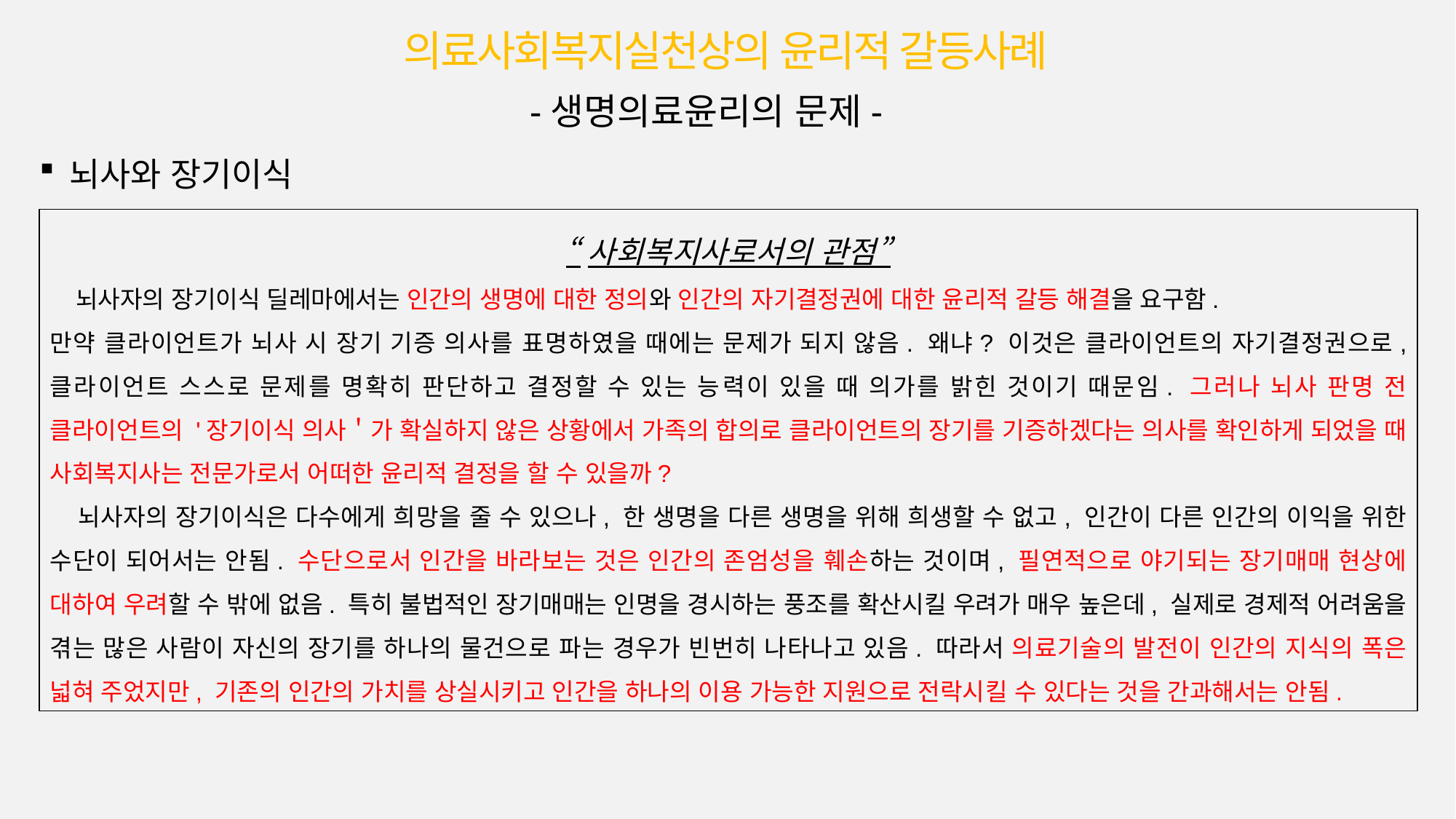

의료사회복지실천상의 윤리적 갈등사례
-생명의료윤리의 문제-
뇌사와 장기이식
“사회복지사로서의 관점”
   뇌사자의 장기이식 딜레마에서는 인간의 생명에 대한 정의와 인간의 자기결정권에 대한 윤리적 갈등 해결을 요구함.
만약 클라이언트가 뇌사 시 장기 기증 의사를 표명하였을 때에는 문제가 되지 않음. 왜냐? 이것은 클라이언트의 자기결정권으로, 클라이언트 스스로 문제를 명확히 판단하고 결정할 수 있는 능력이 있을 때 의가를 밝힌 것이기 때문임. 그러나 뇌사 판명 전 클라이언트의 '장기이식 의사＇가 확실하지 않은 상황에서 가족의 합의로 클라이언트의 장기를 기증하겠다는 의사를 확인하게 되었을 때 사회복지사는 전문가로서 어떠한 윤리적 결정을 할 수 있을까?
   뇌사자의 장기이식은 다수에게 희망을 줄 수 있으나, 한 생명을 다른 생명을 위해 희생할 수 없고, 인간이 다른 인간의 이익을 위한 수단이 되어서는 안됨. 수단으로서 인간을 바라보는 것은 인간의 존엄성을 훼손하는 것이며, 필연적으로 야기되는 장기매매 현상에 대하여 우려할 수 밖에 없음. 특히 불법적인 장기매매는 인명을 경시하는 풍조를 확산시킬 우려가 매우 높은데, 실제로 경제적 어려움을 겪는 많은 사람이 자신의 장기를 하나의 물건으로 파는 경우가 빈번히 나타나고 있음. 따라서 의료기술의 발전이 인간의 지식의 폭은 넓혀 주었지만, 기존의 인간의 가치를 상실시키고 인간을 하나의 이용 가능한 지원으로 전락시킬 수 있다는 것을 간과해서는 안됨.